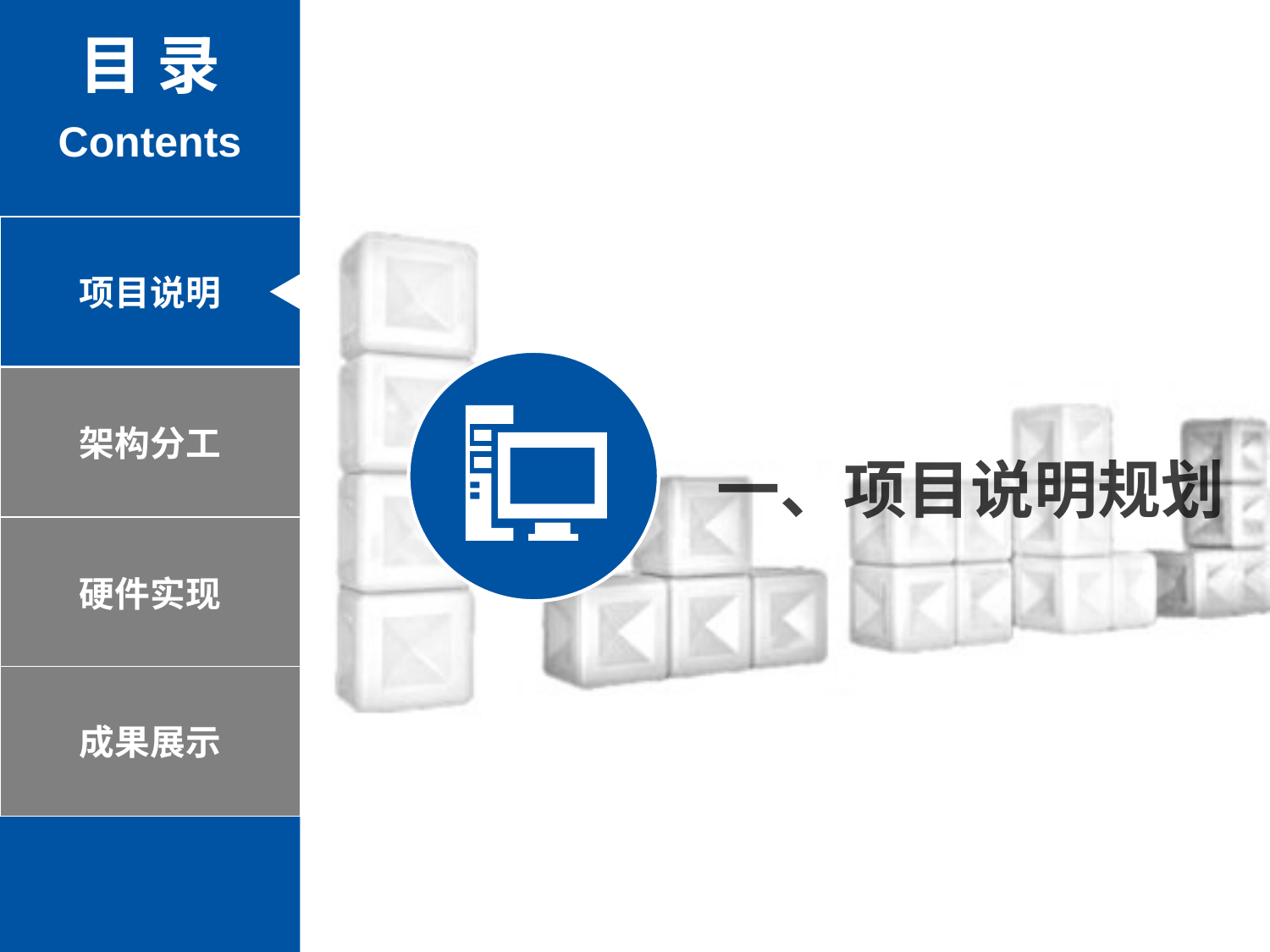

目 录
Contents
项目说明

架构分工

一、项目说明规划
硬件实现
成果展示